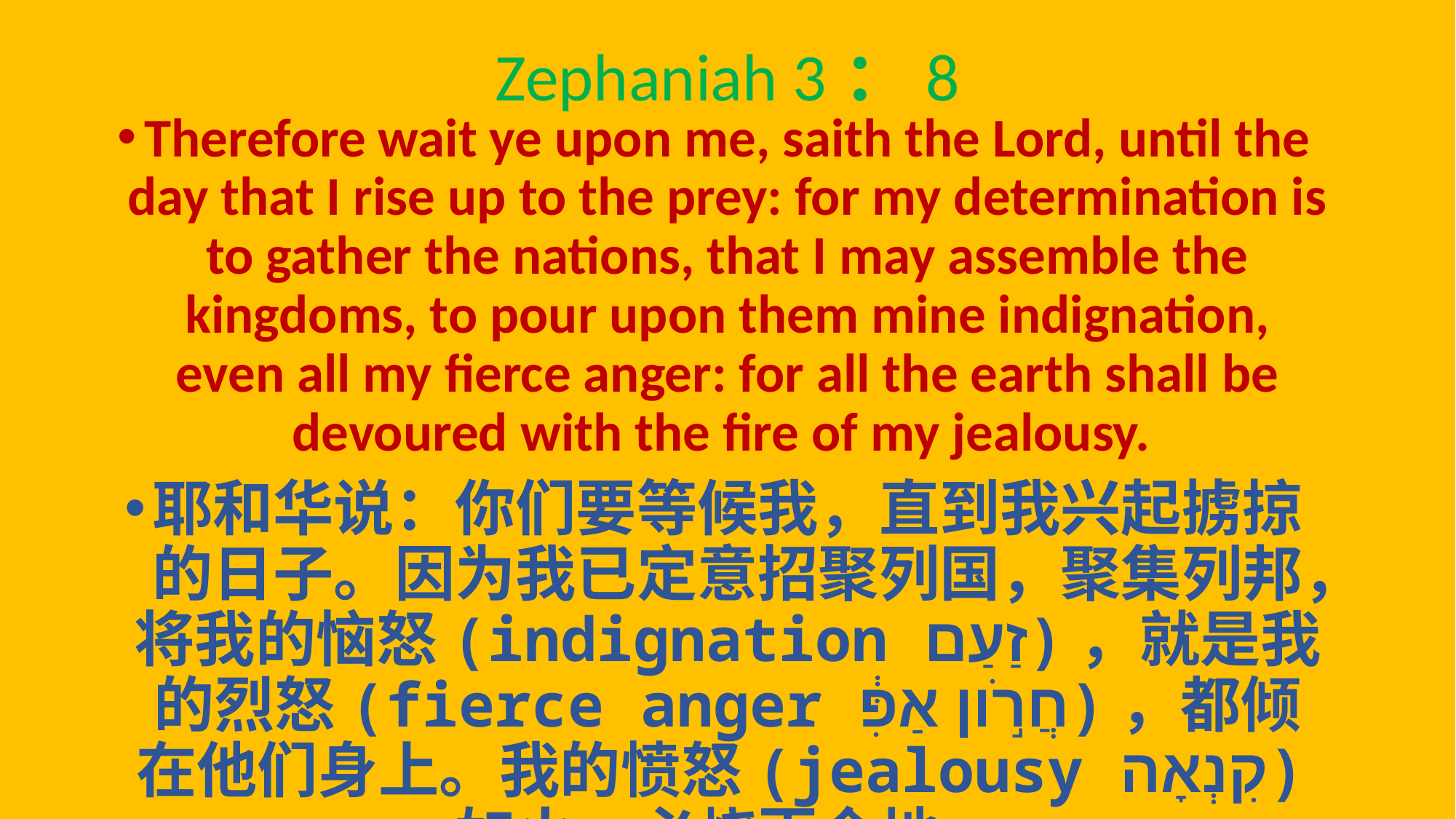

# Zephaniah 3：8
Therefore wait ye upon me, saith the Lord, until the day that I rise up to the prey: for my determination is to gather the nations, that I may assemble the kingdoms, to pour upon them mine indignation, even all my fierce anger: for all the earth shall be devoured with the fire of my jealousy.
耶和华说：你们要等候我，直到我兴起掳掠的日子。因为我已定意招聚列国，聚集列邦，将我的恼怒(indignation זַעַם)，就是我的烈怒(fierce anger חֲרֹ֣ון אַפִּ֔)，都倾在他们身上。我的愤怒(jealousy קִנְאָה)如火，必烧灭全地。